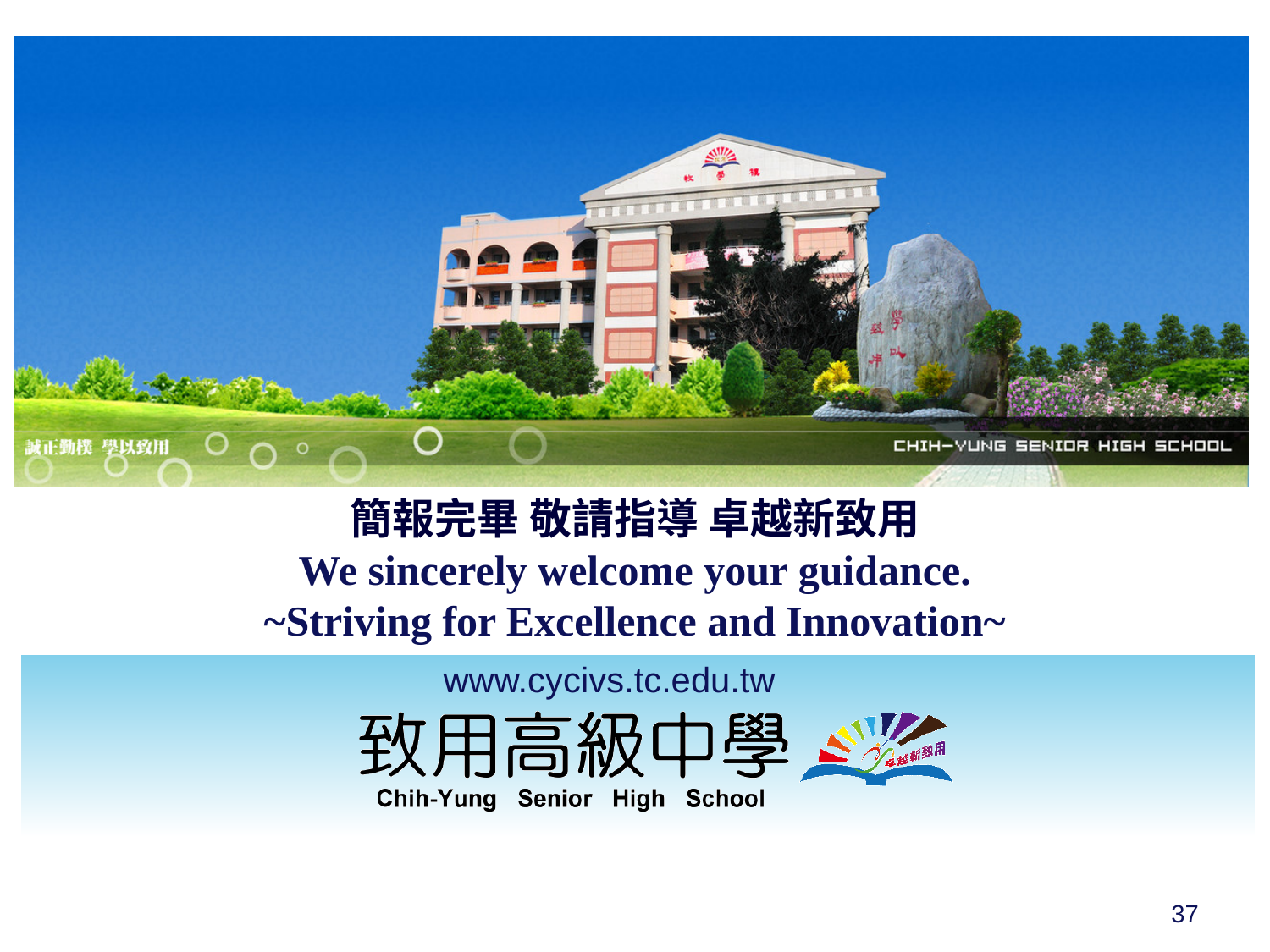

簡報完畢 敬請指導 卓越新致用
We sincerely welcome your guidance.
~Striving for Excellence and Innovation~

www.cycivs.tc.edu.tw
37